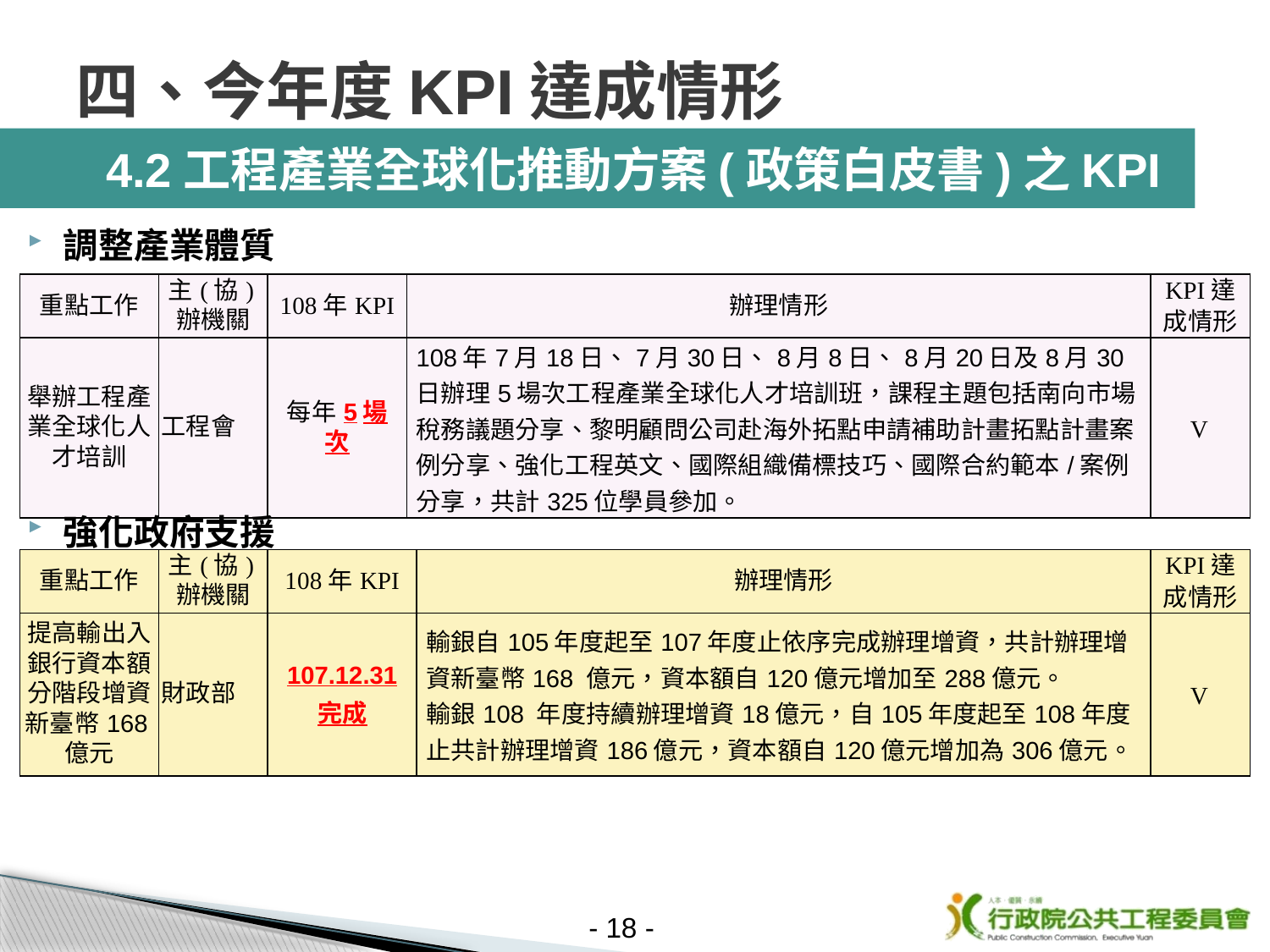

# 四、今年度KPI達成情形
       4.2工程產業全球化推動方案(政策白皮書)之KPI
調整產業體質
| 重點工作 | 主(協)辦機關 | 108年KPI | 辦理情形 | KPI達成情形 |
| --- | --- | --- | --- | --- |
| 舉辦工程產業全球化人才培訓 | 工程會 | 每年5場次 | 108年7月18日、7月30日、8月8日、8月20日及8月30日辦理5場次工程產業全球化人才培訓班，課程主題包括南向市場稅務議題分享、黎明顧問公司赴海外拓點申請補助計畫拓點計畫案例分享、強化工程英文、國際組織備標技巧、國際合約範本/案例分享，共計325位學員參加。 | V |
強化政府支援
| 重點工作 | 主(協)辦機關 | 108年KPI | 辦理情形 | KPI達成情形 |
| --- | --- | --- | --- | --- |
| 提高輸出入銀行資本額，分階段增資新臺幣168億元 | 財政部 | 107.12.31 完成 | 輸銀自105年度起至107年度止依序完成辦理增資，共計辦理增資新臺幣168 億元，資本額自120億元增加至288億元。 輸銀108 年度持續辦理增資18億元，自105年度起至108年度止共計辦理增資186億元，資本額自120億元增加為306億元。 | V |